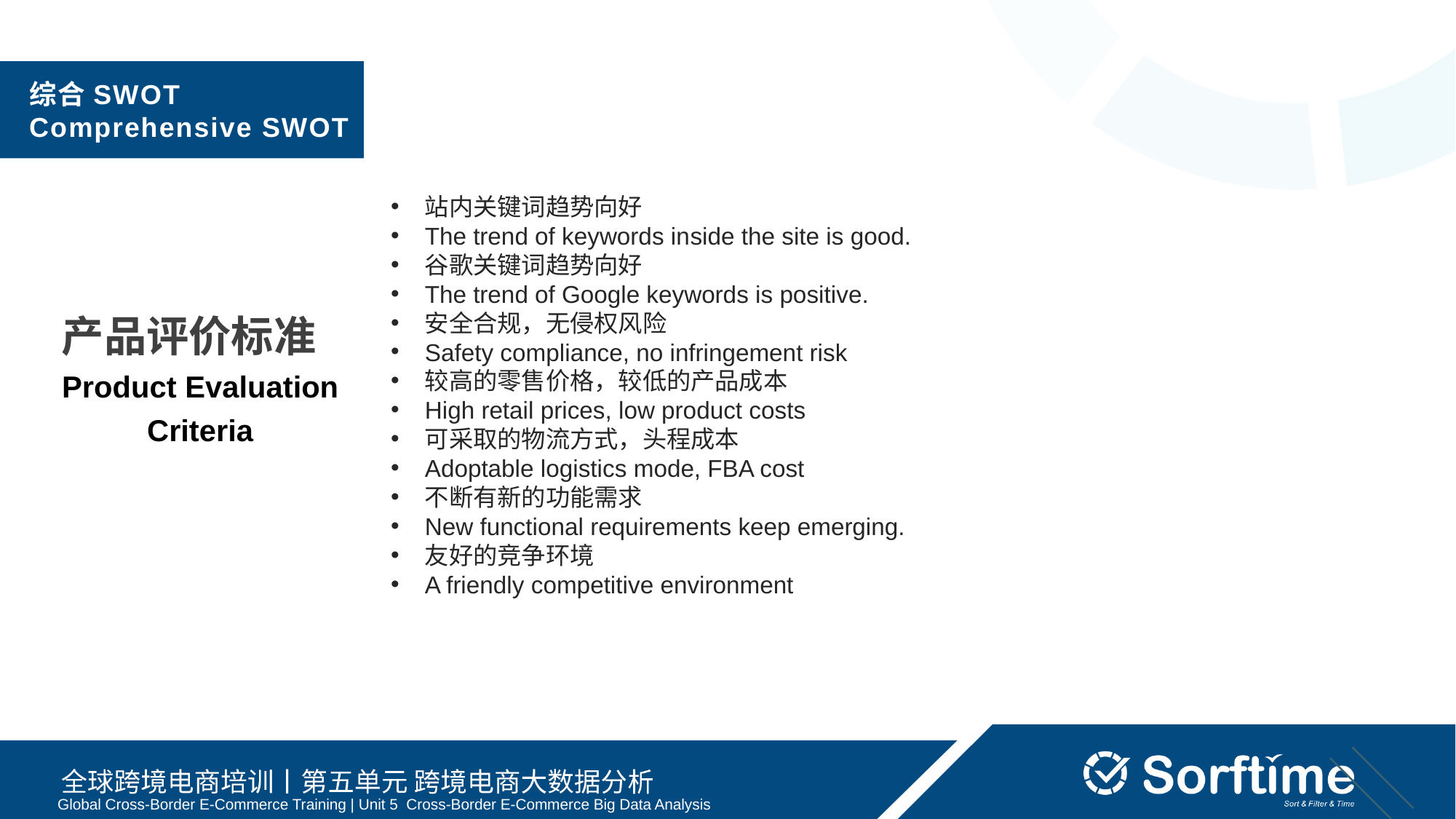

综合SWOT
Comprehensive SWOT
站内关键词趋势向好
The trend of keywords inside the site is good.
⾕歌关键词趋势向好
The trend of Google keywords is positive.
安全合规，⽆侵权⻛险
Safety compliance, no infringement risk
较⾼的零售价格，较低的产品成本
High retail prices, low product costs
可采取的物流⽅式，头程成本
Adoptable logistics mode, FBA cost
不断有新的功能需求
New functional requirements keep emerging.
友好的竞争环境
A friendly competitive environment

产品评价标准
Product Evaluation Criteria
Global Cross-Border E-Commerce Training | Unit 5  Cross-Border E-Commerce Big Data Analysis